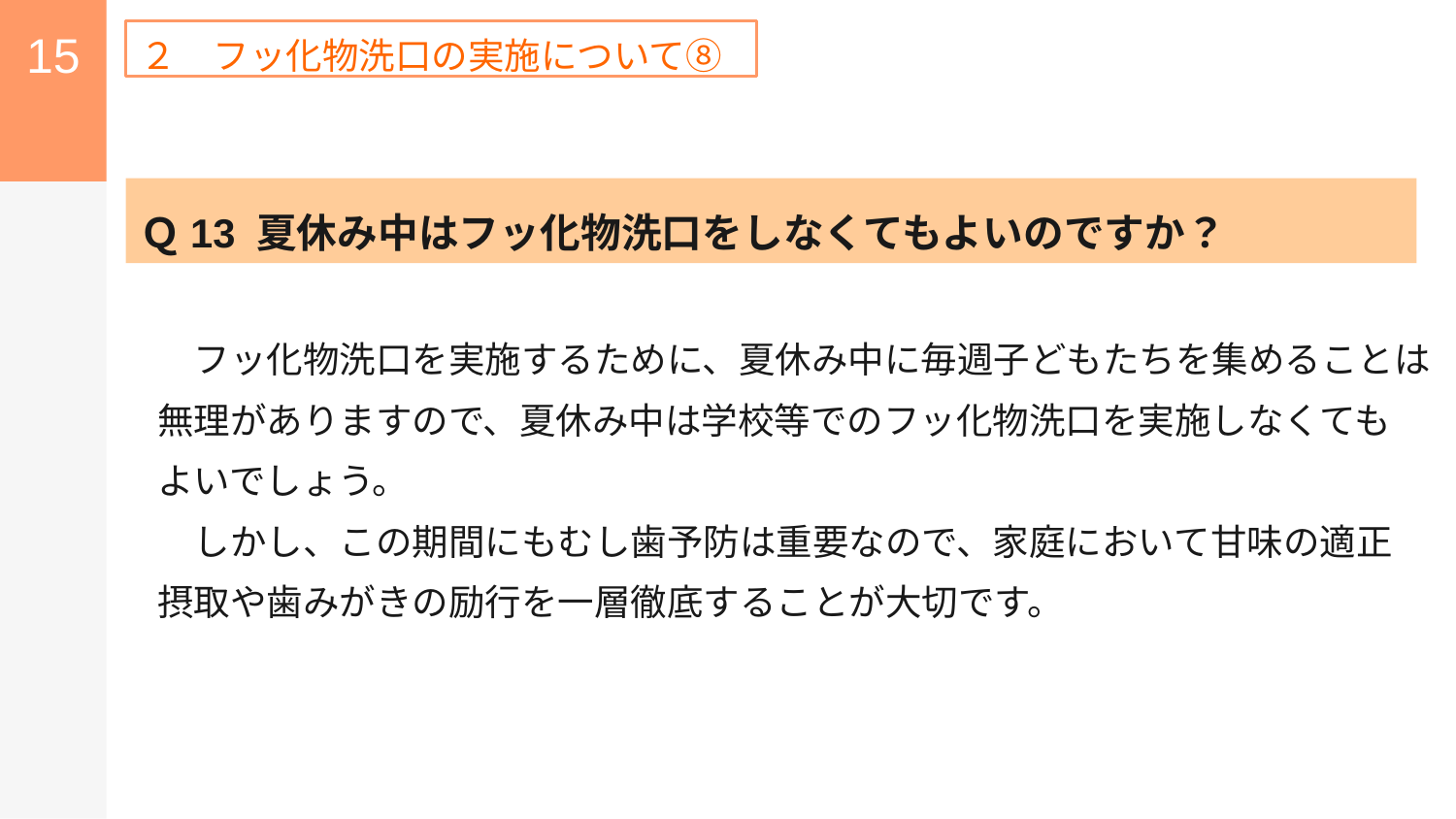

15
２　フッ化物洗口の実施について⑧
Ｑ13 夏休み中はフッ化物洗口をしなくてもよいのですか？
　　フッ化物洗口を実施するために、夏休み中に毎週子どもたちを集めることは
　無理がありますので、夏休み中は学校等でのフッ化物洗口を実施しなくても
　よいでしょう。
　　しかし、この期間にもむし歯予防は重要なので、家庭において甘味の適正
　摂取や歯みがきの励行を一層徹底することが大切です。